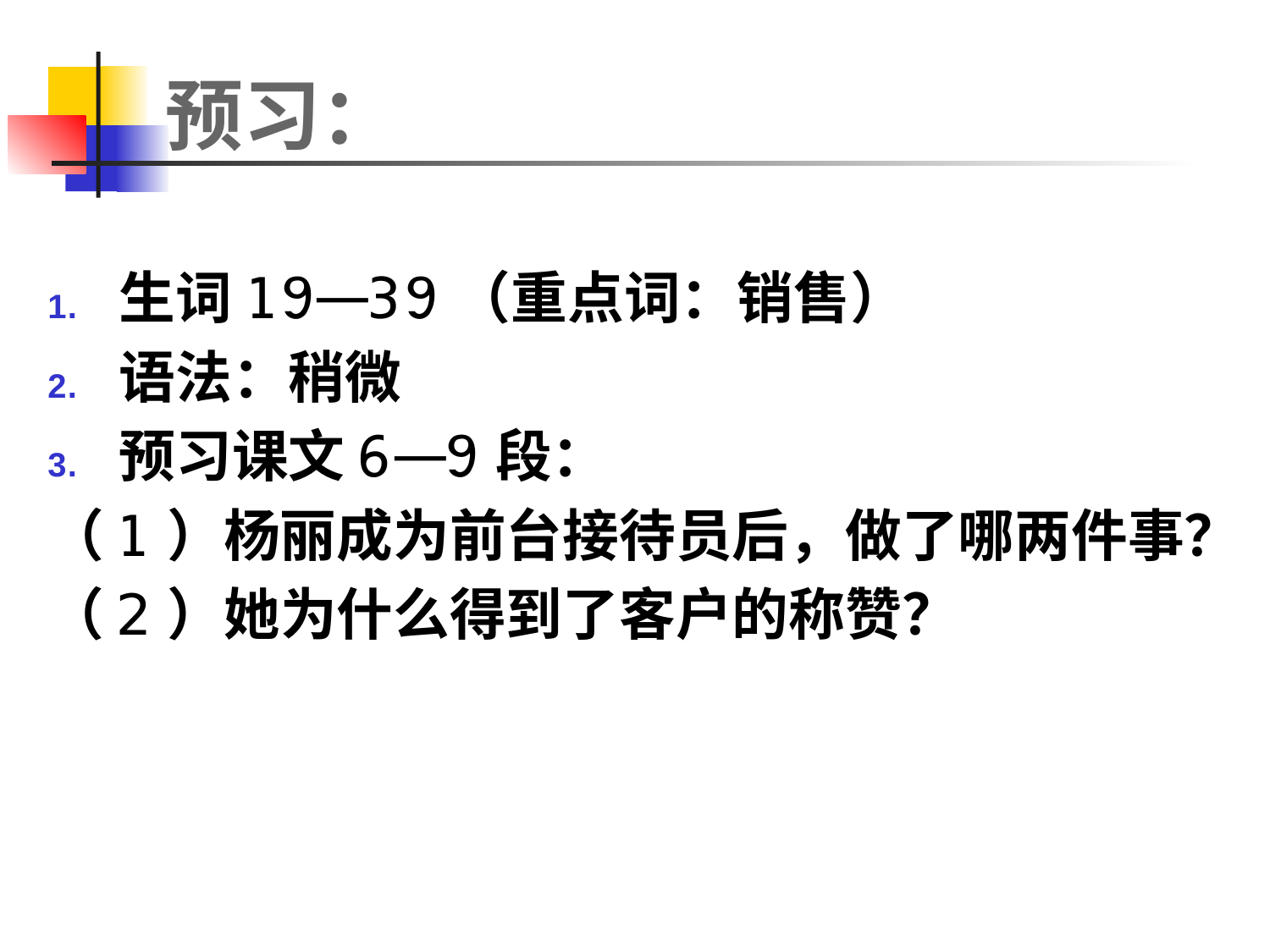

# 预习：
生词19—39（重点词：销售）
语法：稍微
预习课文6—9段：
（1）杨丽成为前台接待员后，做了哪两件事？
（2）她为什么得到了客户的称赞？